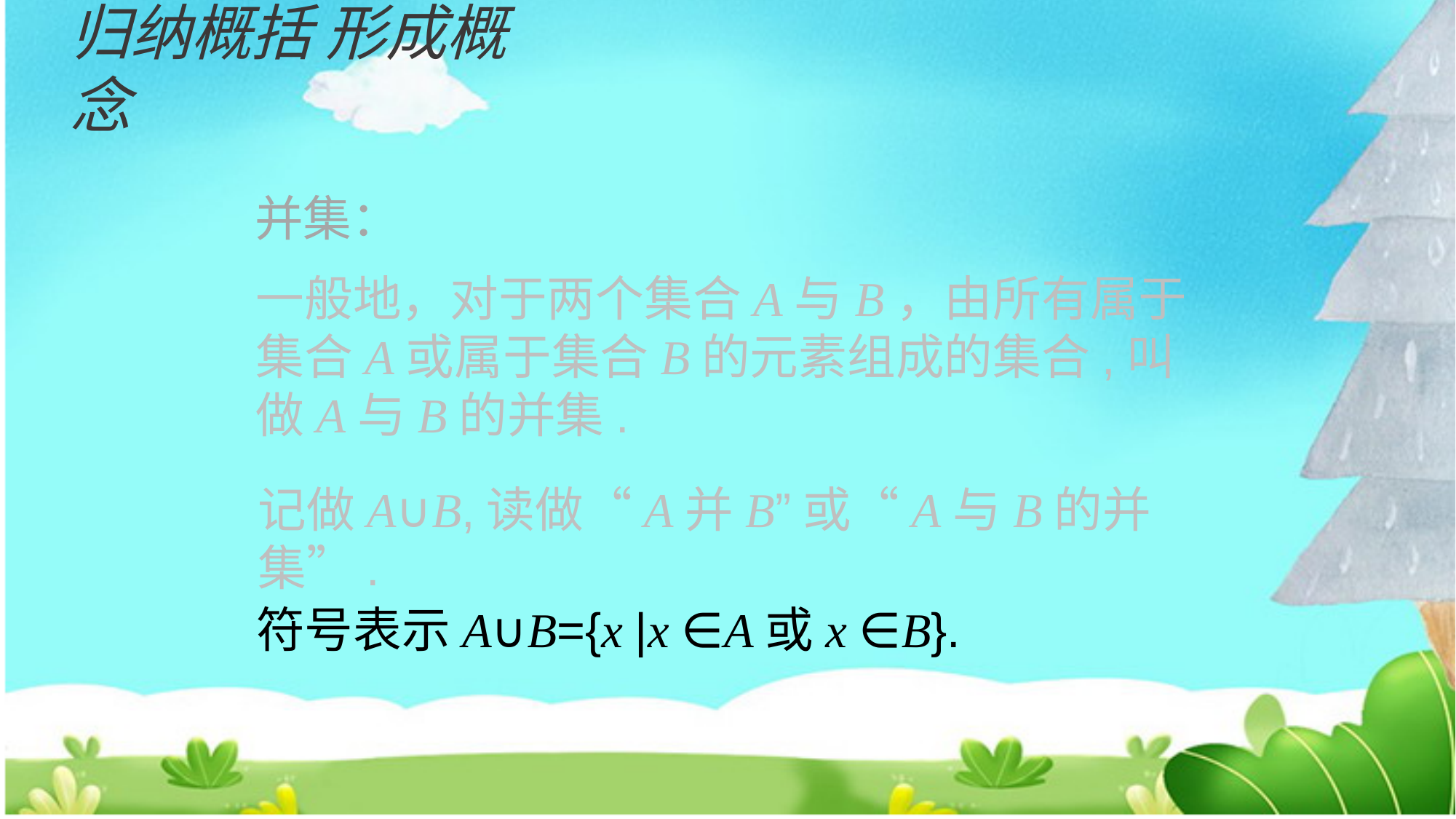

归纳概括 形成概念
并集：
一般地，对于两个集合A与B，由所有属于集合A或属于集合B的元素组成的集合,叫做A与B的并集.
记做A∪B,读做“A并B”或“A与B的并集”.

符号表示A∪B={x |x ∈A或x ∈B}.